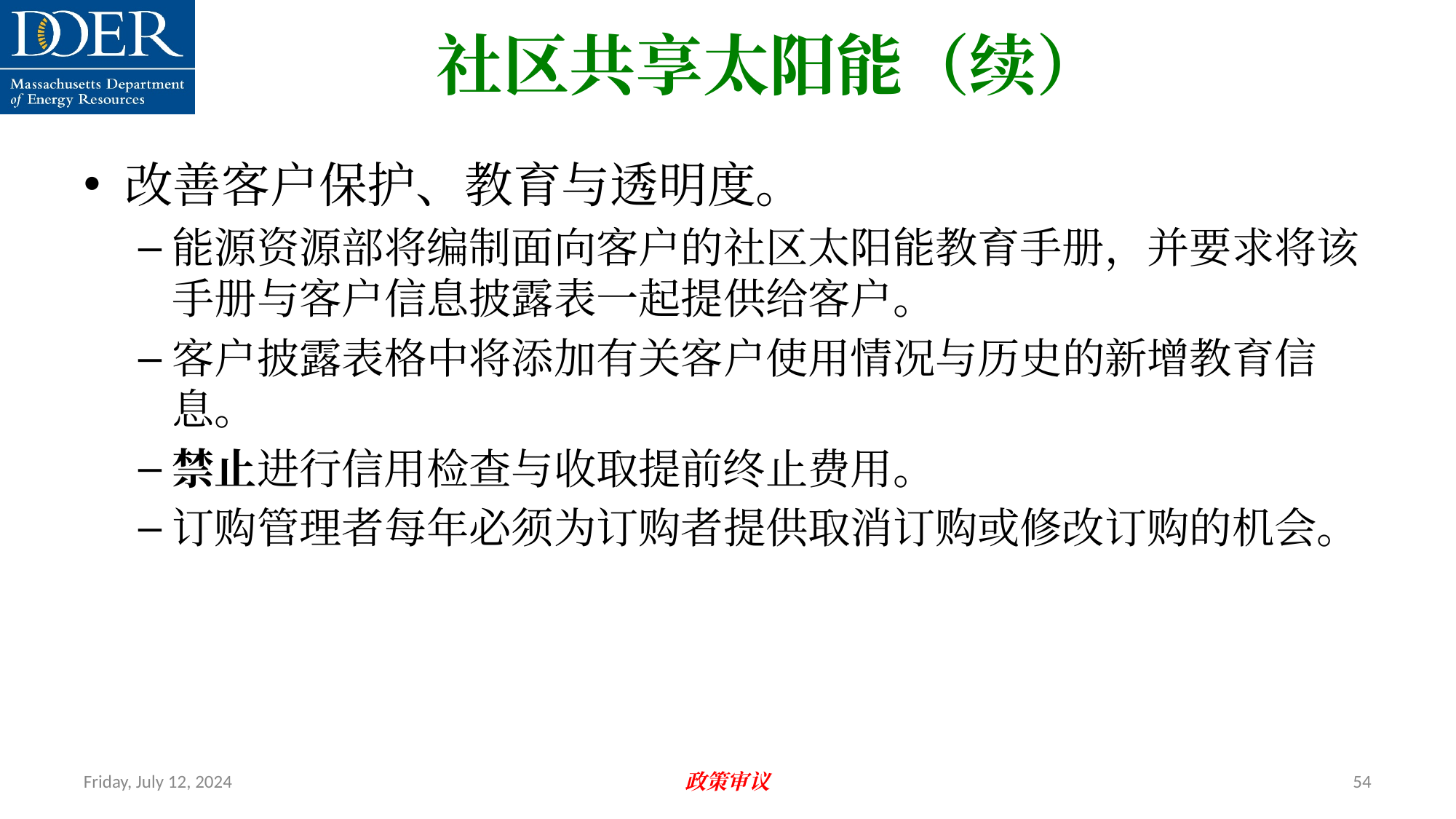

社区共享太阳能（续）
改善客户保护、教育与透明度。
能源资源部将编制面向客户的社区太阳能教育手册，并要求将该手册与客户信息披露表一起提供给客户。
客户披露表格中将添加有关客户使用情况与历史的新增教育信息。
禁止进行信用检查与收取提前终止费用。
订购管理者每年必须为订购者提供取消订购或修改订购的机会。
Friday, July 12, 2024
政策审议
54